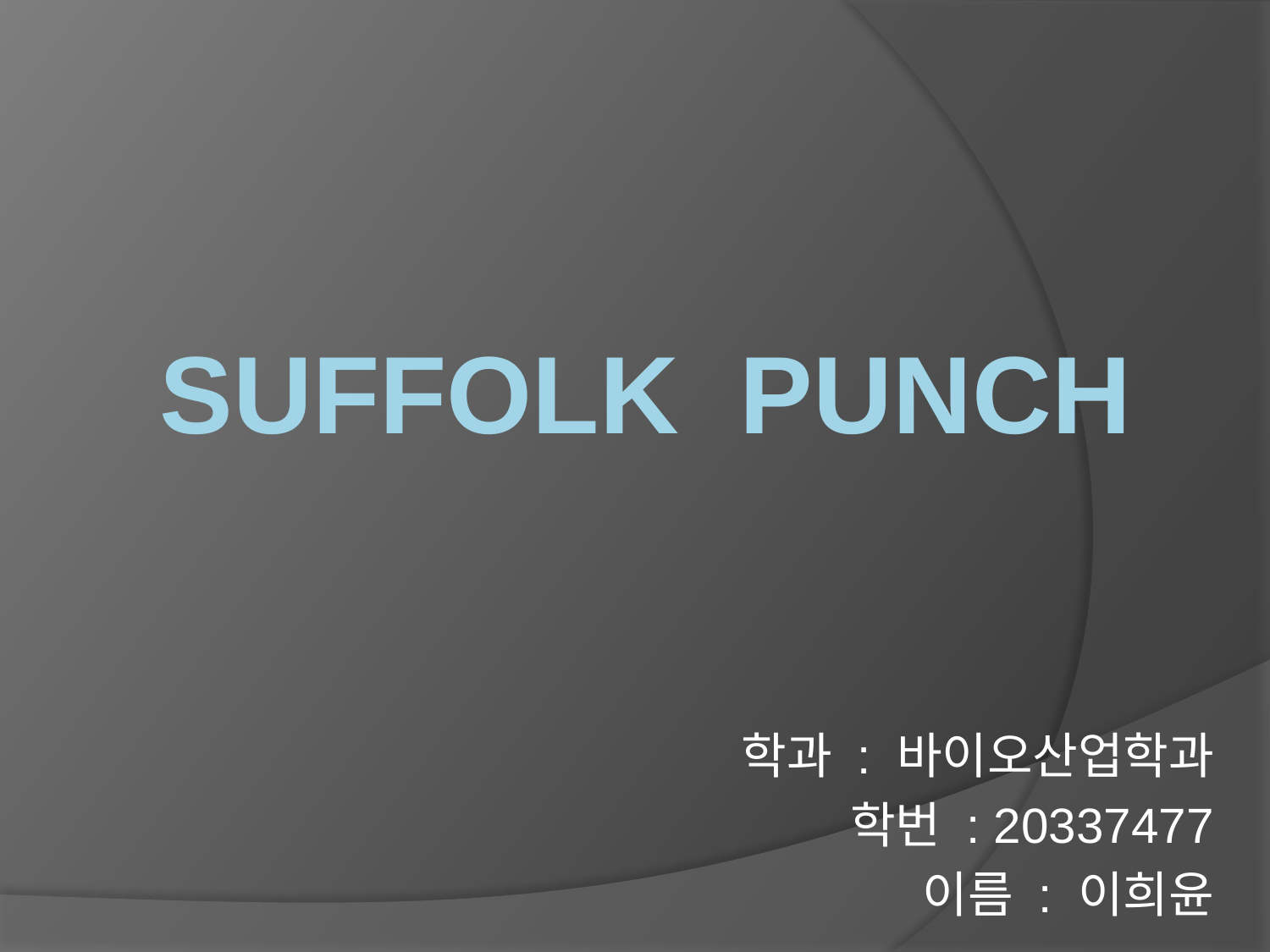

# Suffolk  punch

학과 : 바이오산업학과
학번 : 20337477
이름 : 이희윤